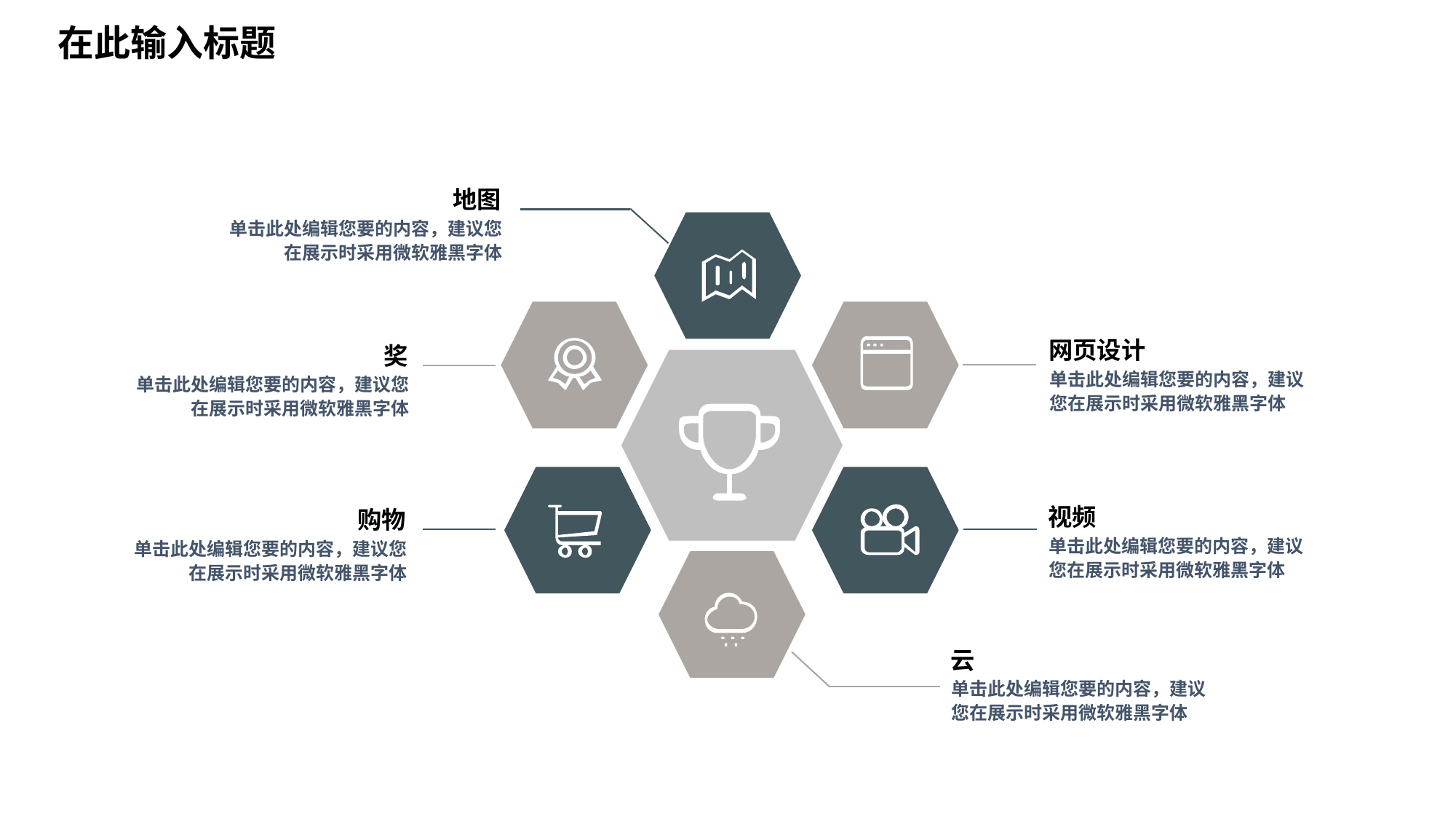

在此输入标题
地图
单击此处编辑您要的内容，建议您在展示时采用微软雅黑字体

网页设计
奖

单击此处编辑您要的内容，建议您在展示时采用微软雅黑字体
单击此处编辑您要的内容，建议您在展示时采用微软雅黑字体

视频
购物

单击此处编辑您要的内容，建议您在展示时采用微软雅黑字体
单击此处编辑您要的内容，建议您在展示时采用微软雅黑字体

云
单击此处编辑您要的内容，建议您在展示时采用微软雅黑字体